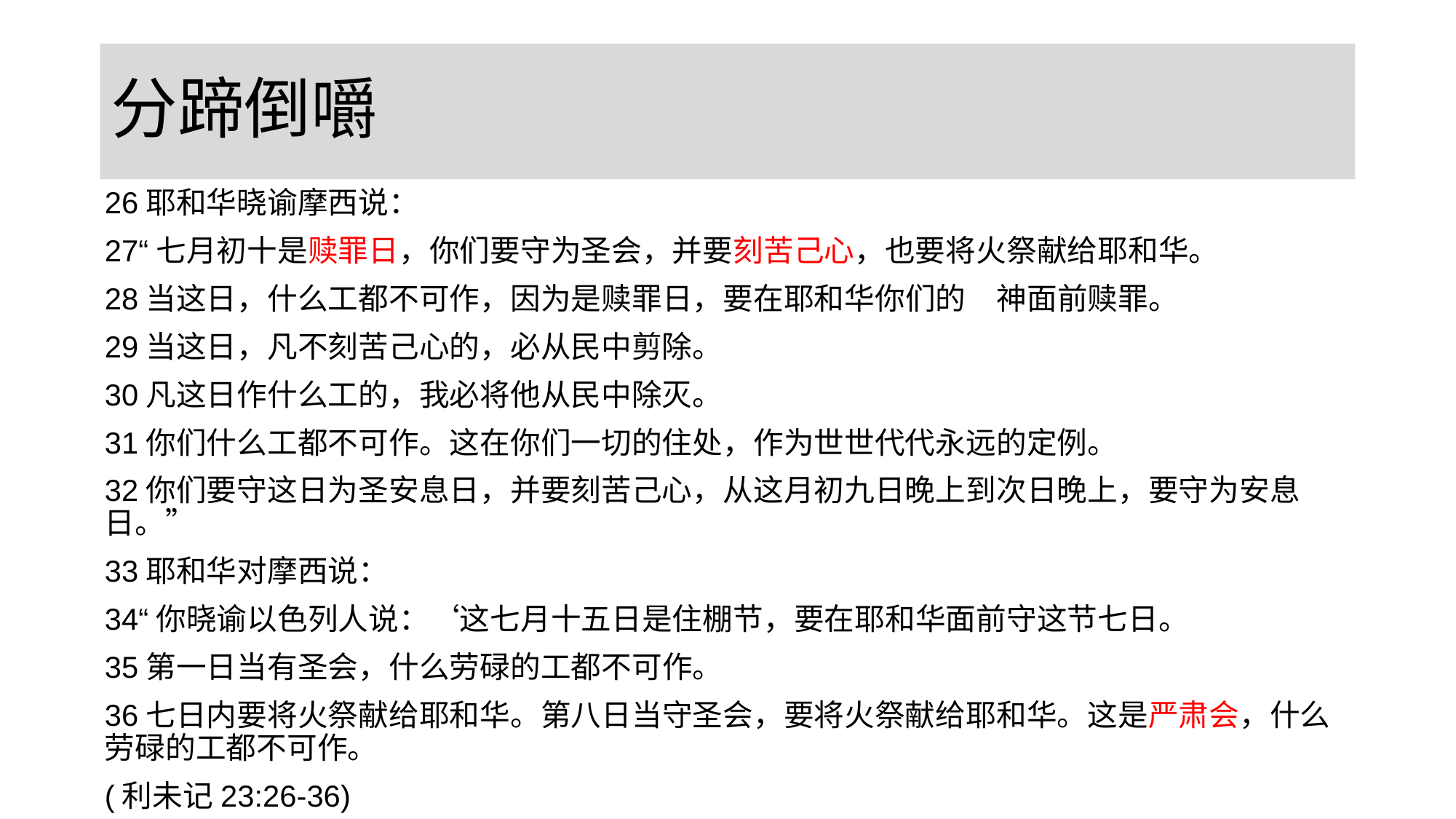

# 分蹄倒嚼
26耶和华晓谕摩西说：
27“七月初十是赎罪日，你们要守为圣会，并要刻苦己心，也要将火祭献给耶和华。
28当这日，什么工都不可作，因为是赎罪日，要在耶和华你们的　神面前赎罪。
29当这日，凡不刻苦己心的，必从民中剪除。
30凡这日作什么工的，我必将他从民中除灭。
31你们什么工都不可作。这在你们一切的住处，作为世世代代永远的定例。
32你们要守这日为圣安息日，并要刻苦己心，从这月初九日晚上到次日晚上，要守为安息日。”
33耶和华对摩西说：
34“你晓谕以色列人说：‘这七月十五日是住棚节，要在耶和华面前守这节七日。
35第一日当有圣会，什么劳碌的工都不可作。
36七日内要将火祭献给耶和华。第八日当守圣会，要将火祭献给耶和华。这是严肃会，什么劳碌的工都不可作。
(利未记23:26-36)